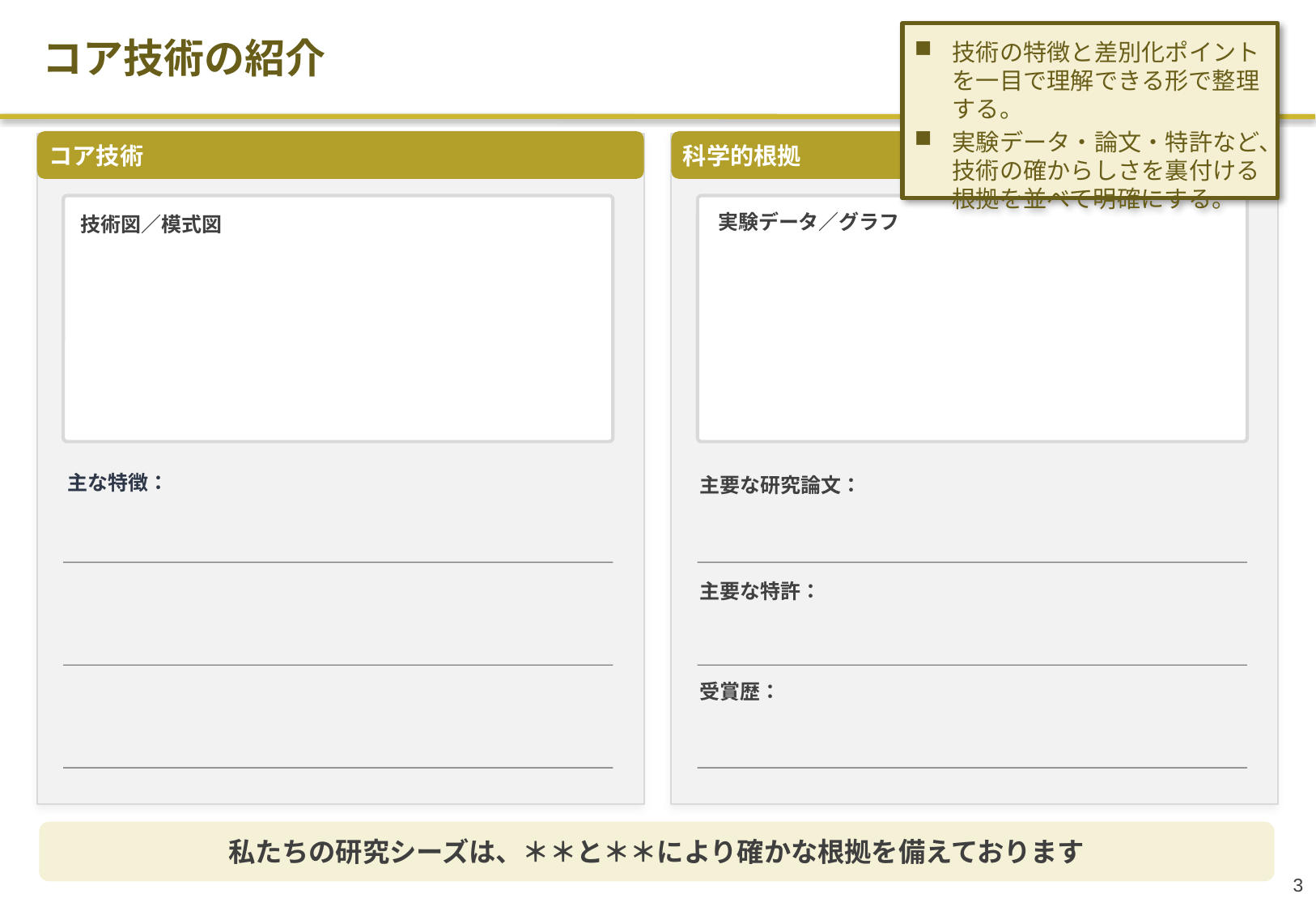

コア技術の紹介
技術の特徴と差別化ポイントを一目で理解できる形で整理する。
実験データ・論文・特許など、技術の確からしさを裏付ける根拠を並べて明確にする。
コア技術
科学的根拠

技術図／模式図
実験データ／グラフ
主な特徴：
主要な研究論文：

主要な特許：

受賞歴：

私たちの研究シーズは、＊＊と＊＊により確かな根拠を備えております
3